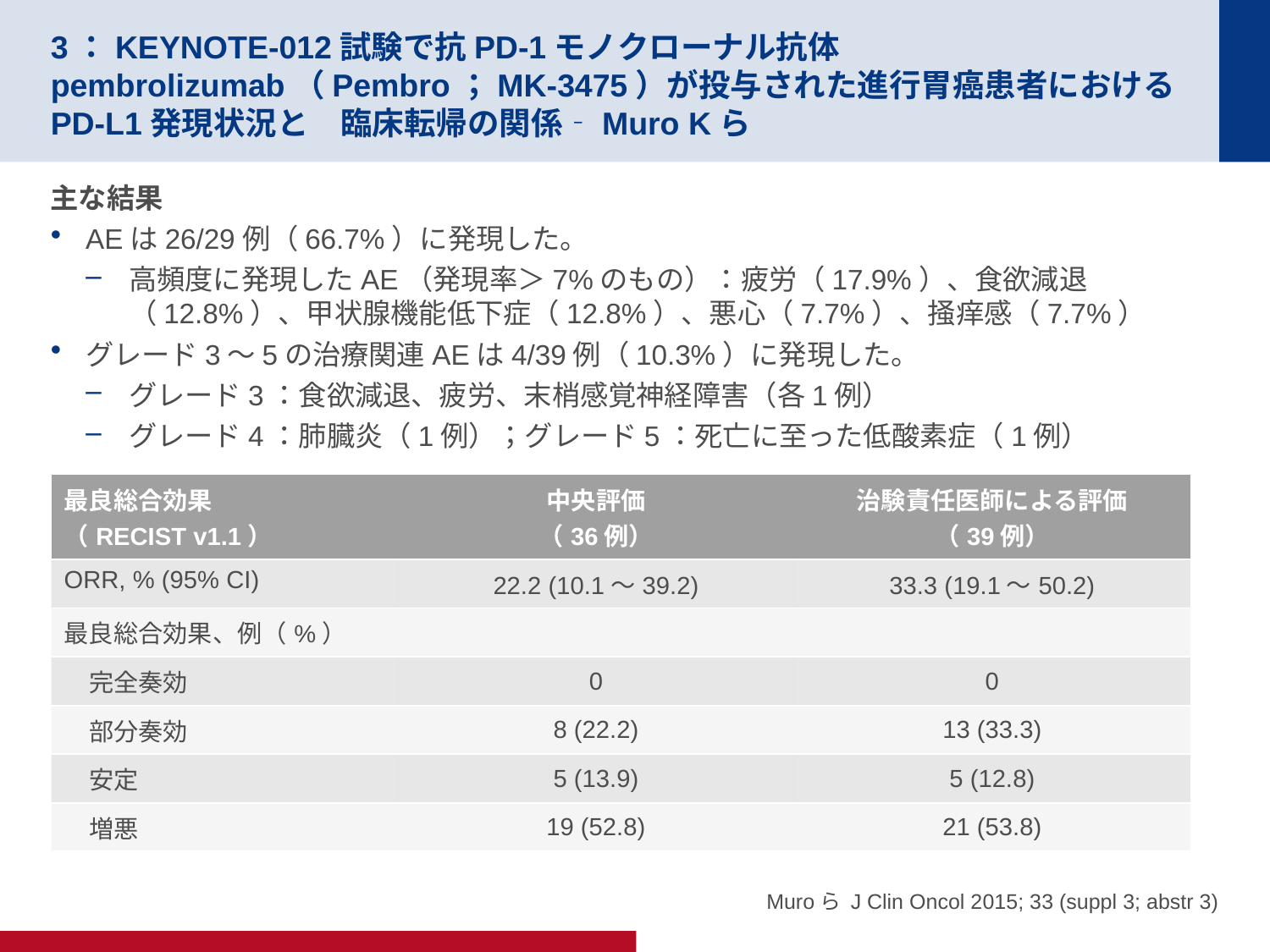

# 3：KEYNOTE-012試験で抗PD-1モノクローナル抗体pembrolizumab（Pembro；MK-3475）が投与された進行胃癌患者におけるPD-L1発現状況と　臨床転帰の関係‐Muro Kら
主な結果
AEは26/29例（66.7%）に発現した。
高頻度に発現したAE（発現率＞7%のもの）：疲労（17.9%）、食欲減退（12.8%）、甲状腺機能低下症（12.8%）、悪心（7.7%）、掻痒感（7.7%）
グレード3～5の治療関連AEは4/39例（10.3%）に発現した。
グレード3：食欲減退、疲労、末梢感覚神経障害（各1例）
グレード4：肺臓炎（1例）；グレード5：死亡に至った低酸素症（1例）

| 最良総合効果 （RECIST v1.1） | 中央評価 （36例） | 治験責任医師による評価 （39例） |
| --- | --- | --- |
| ORR, % (95% CI) | 22.2 (10.1～39.2) | 33.3 (19.1～50.2) |
| 最良総合効果、例（%） |  |  |
| 完全奏効 | 0 | 0 |
| 部分奏効 | 8 (22.2) | 13 (33.3) |
| 安定 | 5 (13.9) | 5 (12.8) |
| 増悪 | 19 (52.8) | 21 (53.8) |
Muroら J Clin Oncol 2015; 33 (suppl 3; abstr 3)